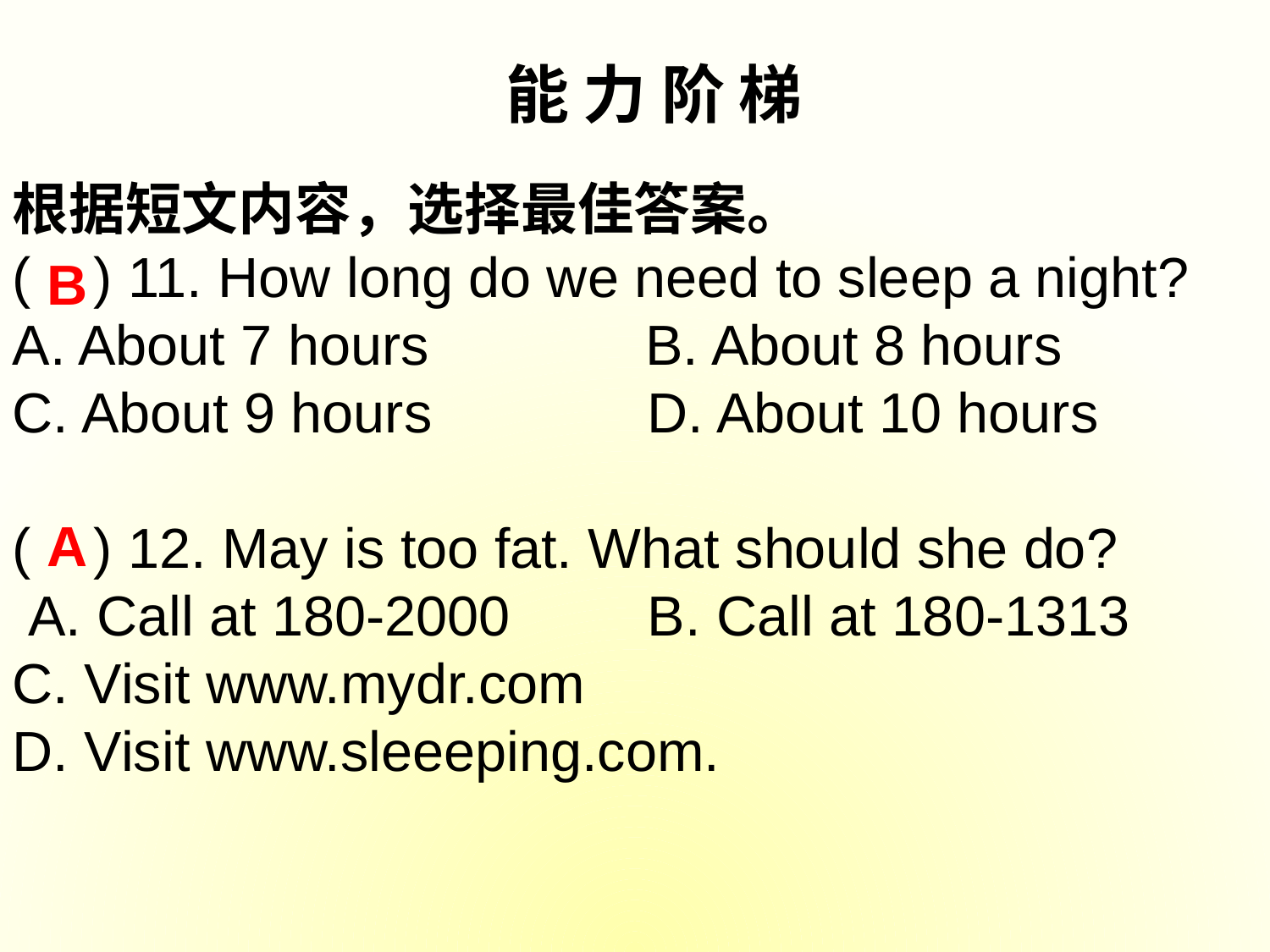

能 力 阶 梯
根据短文内容，选择最佳答案。
(    ) 11. How long do we need to sleep a night?
A. About 7 hours 	        B. About 8 hours
C. About 9 hours		D. About 10 hours

(    ) 12. May is too fat. What should she do?
 A. Call at 180-2000		B. Call at 180-1313
C. Visit www.mydr.com
D. Visit www.sleeeping.com.

B
A